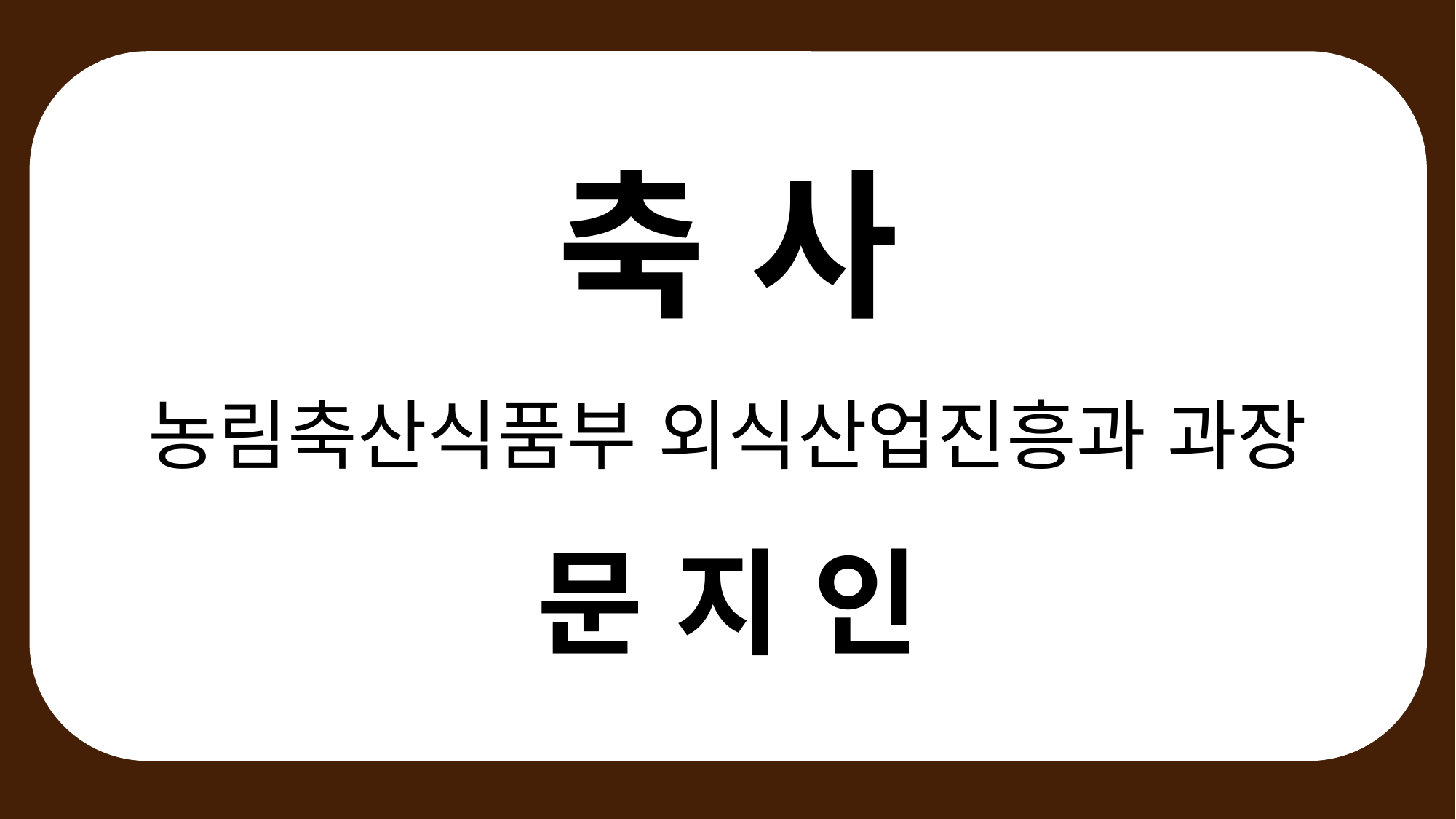

축 사

농림축산식품부 외식산업진흥과 과장

문 지 인